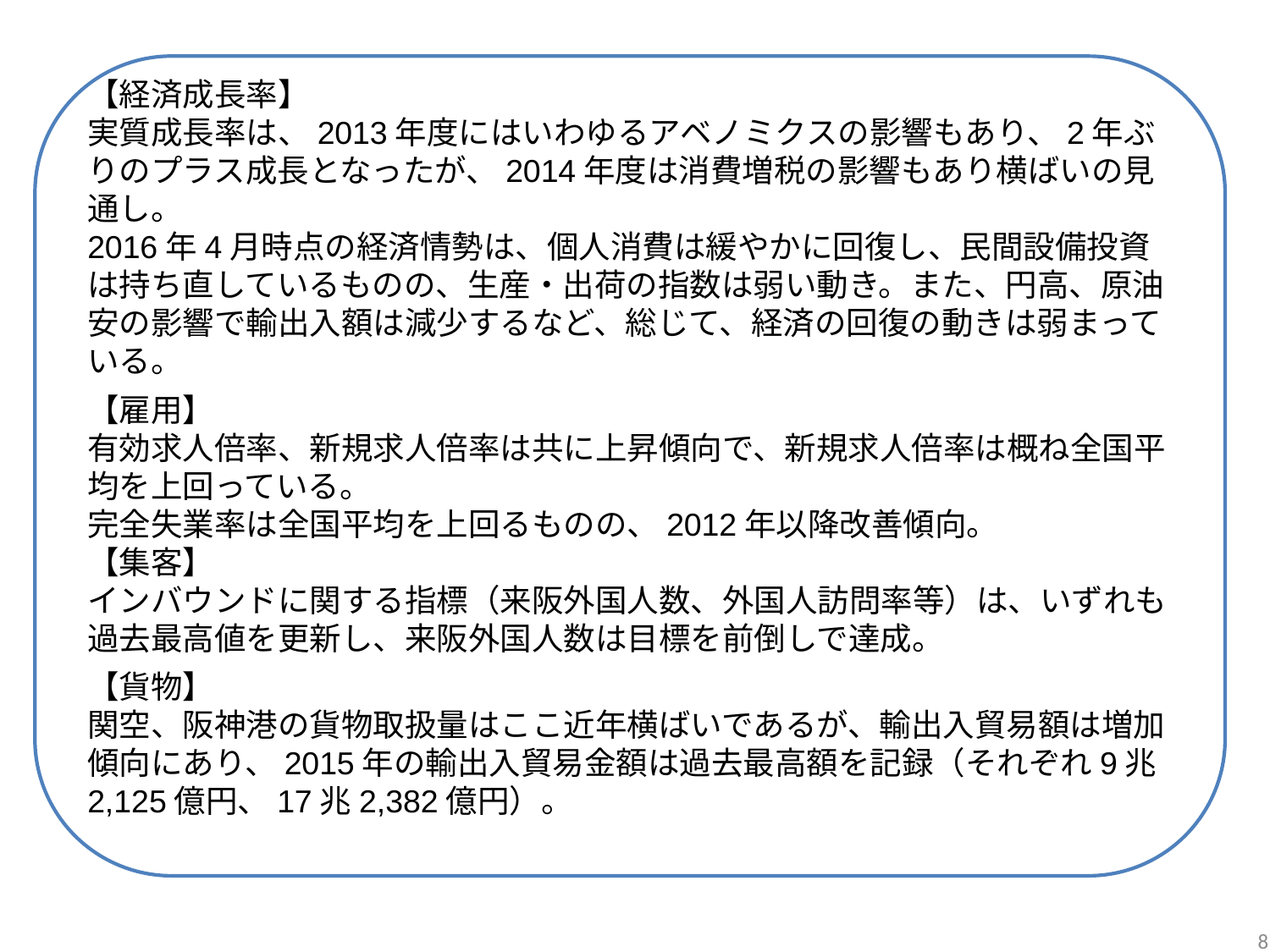

【経済成長率】
実質成長率は、2013年度にはいわゆるアベノミクスの影響もあり、2年ぶりのプラス成長となったが、2014年度は消費増税の影響もあり横ばいの見通し。
2016年4月時点の経済情勢は、個人消費は緩やかに回復し、民間設備投資は持ち直しているものの、生産・出荷の指数は弱い動き。また、円高、原油安の影響で輸出入額は減少するなど、総じて、経済の回復の動きは弱まっている。
【雇用】
有効求人倍率、新規求人倍率は共に上昇傾向で、新規求人倍率は概ね全国平均を上回っている。
完全失業率は全国平均を上回るものの、2012年以降改善傾向。
【集客】
インバウンドに関する指標（来阪外国人数、外国人訪問率等）は、いずれも過去最高値を更新し、来阪外国人数は目標を前倒しで達成。
【貨物】
関空、阪神港の貨物取扱量はここ近年横ばいであるが、輸出入貿易額は増加傾向にあり、2015年の輸出入貿易金額は過去最高額を記録（それぞれ9兆2,125億円、17兆2,382億円）。

8